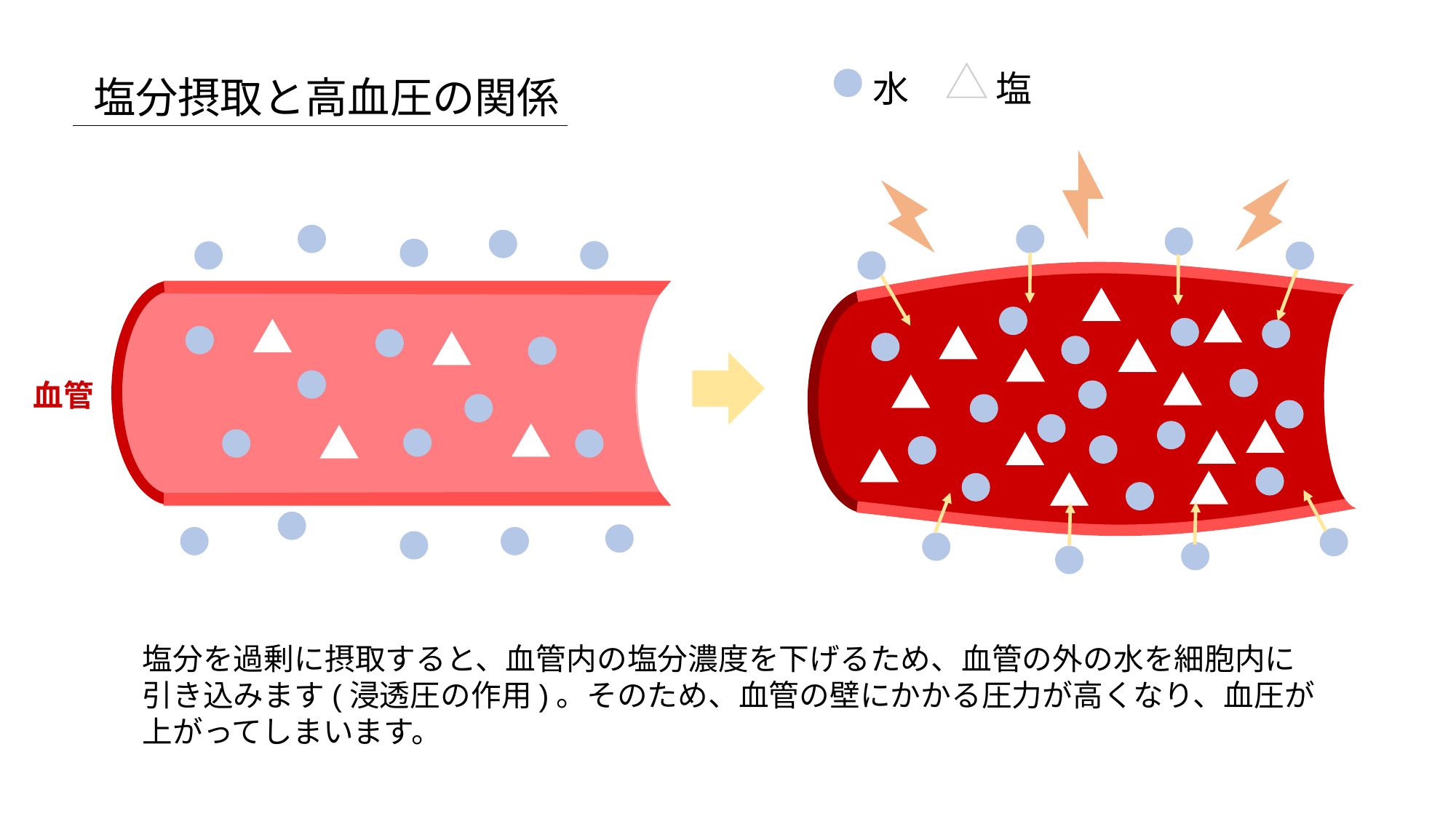

水
塩

塩分摂取と高血圧の関係

血管

塩分を過剰に摂取すると、血管内の塩分濃度を下げるため、血管の外の水を細胞内に
引き込みます(浸透圧の作用)。そのため、血管の壁にかかる圧力が高くなり、血圧が
上がってしまいます。